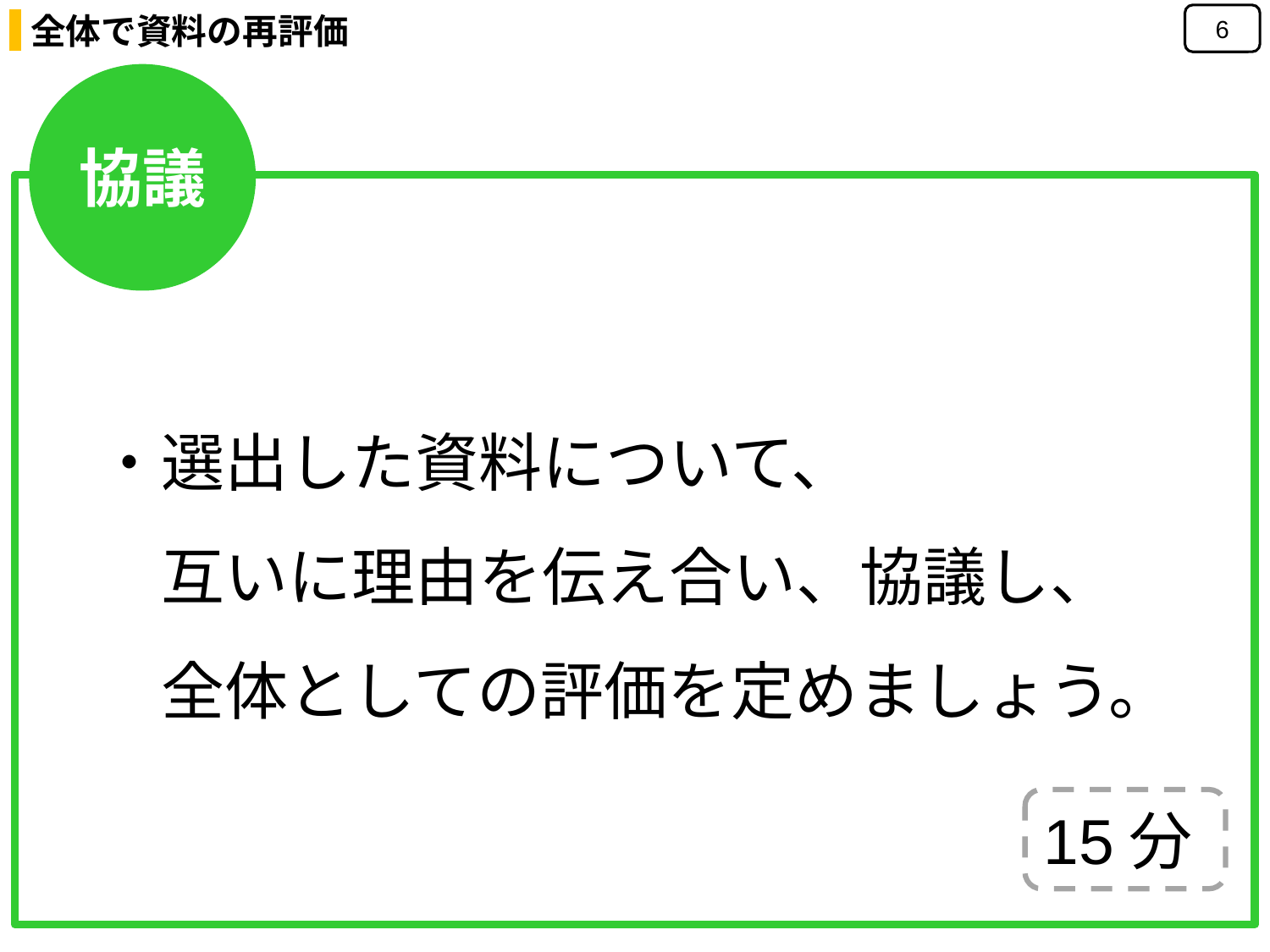

全体で資料の再評価
6

協議

・選出した資料について、
　互いに理由を伝え合い、協議し、
　全体としての評価を定めましょう。
15分